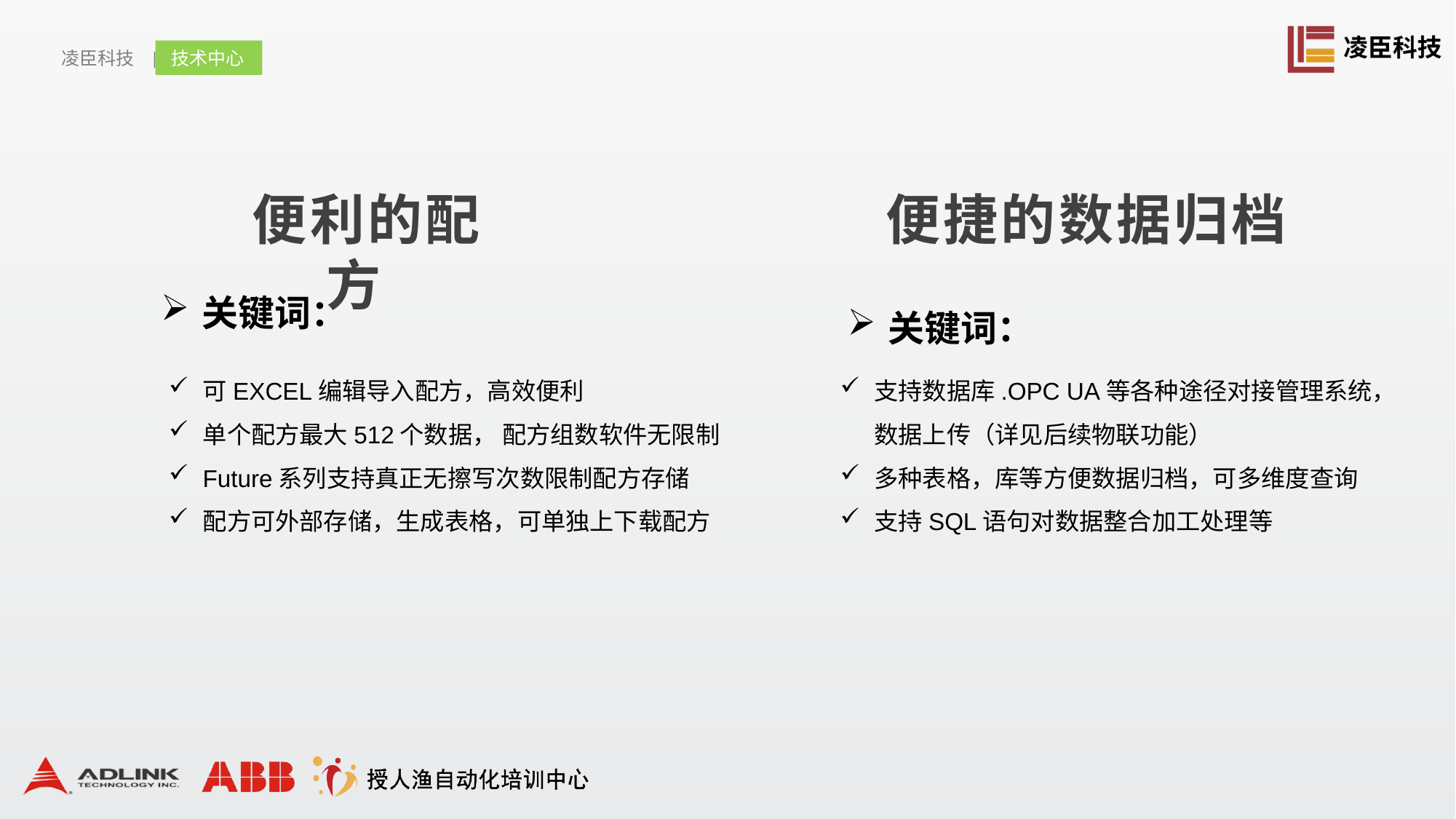

便利的配方
 便捷的数据归档
关键词：
关键词：
可EXCEL编辑导入配方，高效便利
单个配方最大512个数据， 配方组数软件无限制
Future系列支持真正无擦写次数限制配方存储
配方可外部存储，生成表格，可单独上下载配方

支持数据库.OPC UA等各种途径对接管理系统，数据上传（详见后续物联功能）
多种表格，库等方便数据归档，可多维度查询
支持SQL语句对数据整合加工处理等